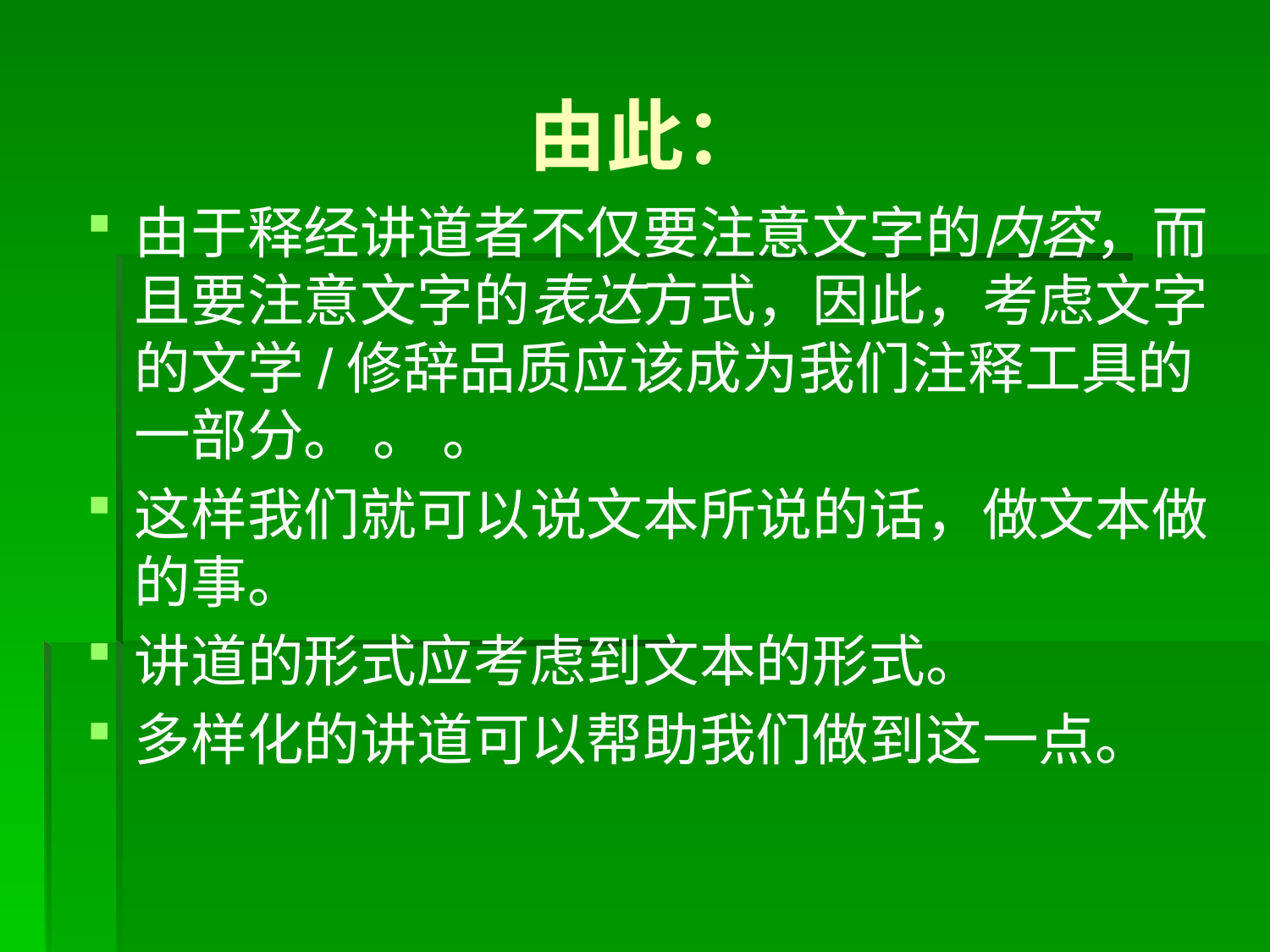

# 由此：
由于释经讲道者不仅要注意文字的内容，而且要注意文字的表达方式，因此，考虑文字的文学/修辞品质应该成为我们注释工具的一部分。 。 。
这样我们就可以说文本所说的话，做文本做的事。
讲道的形式应考虑到文本的形式。
多样化的讲道可以帮助我们做到这一点。